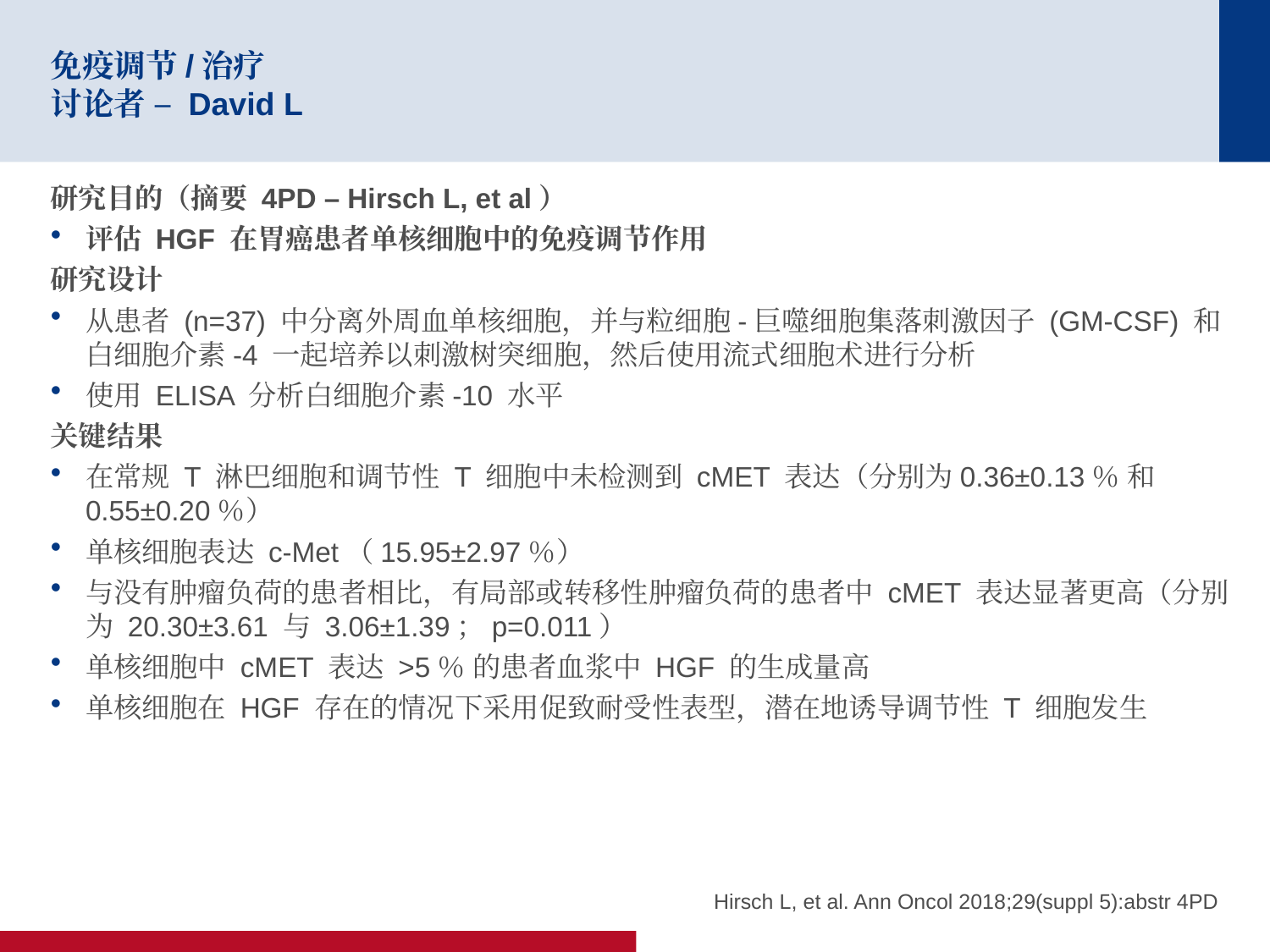

# 免疫调节/治疗 讨论者 – David L
研究目的（摘要 4PD – Hirsch L, et al）
评估 HGF 在胃癌患者单核细胞中的免疫调节作用
研究设计
从患者 (n=37) 中分离外周血单核细胞，并与粒细胞-巨噬细胞集落刺激因子 (GM-CSF) 和白细胞介素-4 一起培养以刺激树突细胞，然后使用流式细胞术进行分析
使用 ELISA 分析白细胞介素-10 水平
关键结果
在常规 T 淋巴细胞和调节性 T 细胞中未检测到 cMET 表达（分别为0.36±0.13％ 和 0.55±0.20％）
单核细胞表达 c-Met（15.95±2.97％）
与没有肿瘤负荷的患者相比，有局部或转移性肿瘤负荷的患者中 cMET 表达显著更高（分别为 20.30±3.61 与 3.06±1.39；p=0.011）
单核细胞中 cMET 表达 >5％ 的患者血浆中 HGF 的生成量高
单核细胞在 HGF 存在的情况下采用促致耐受性表型，潜在地诱导调节性 T 细胞发生

Hirsch L, et al. Ann Oncol 2018;29(suppl 5):abstr 4PD